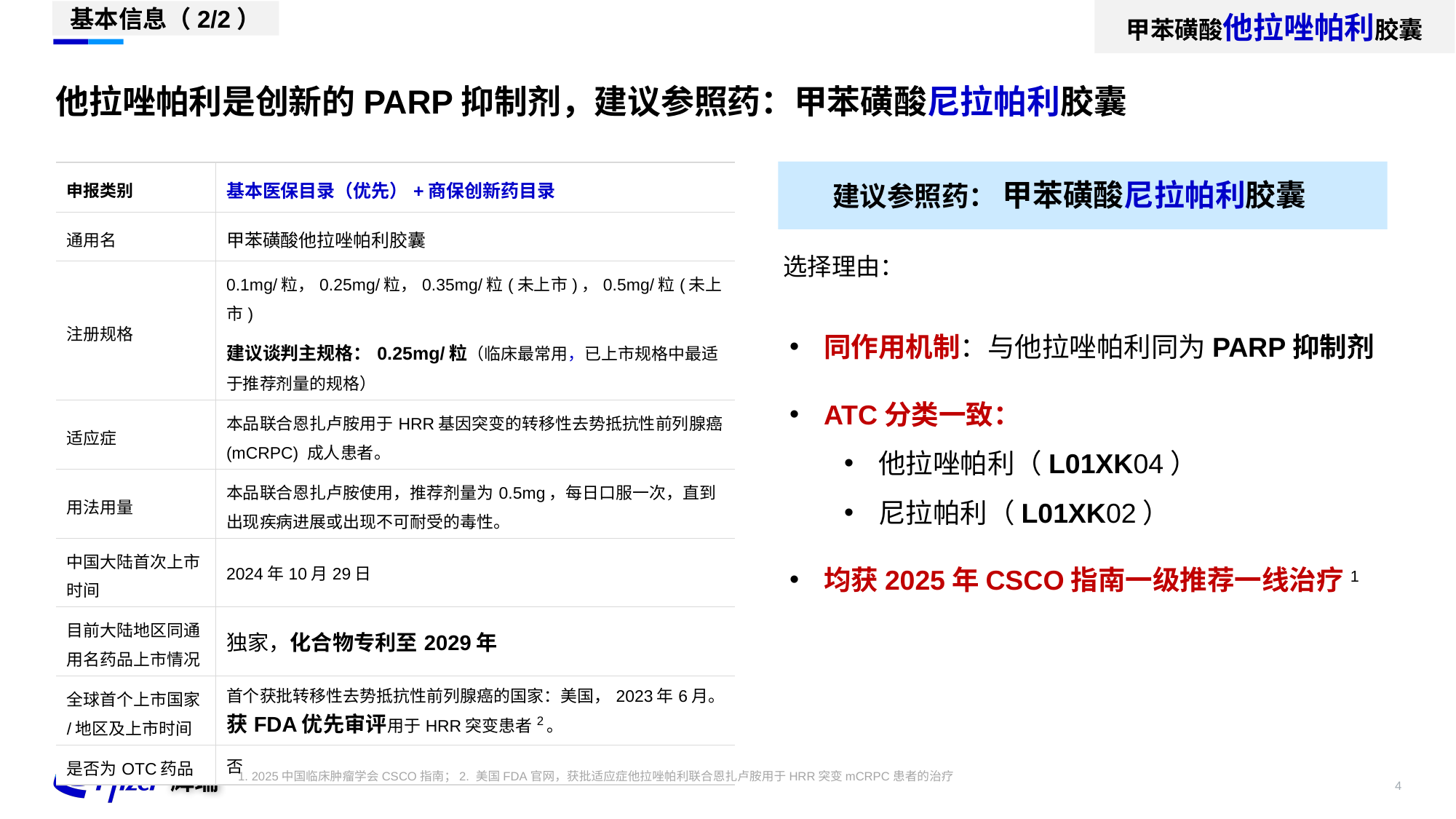

甲苯磺酸他拉唑帕利胶囊
基本信息（2/2）
# 他拉唑帕利是创新的PARP抑制剂，建议参照药：甲苯磺酸尼拉帕利胶囊

| 申报类别 | 基本医保目录（优先）+商保创新药目录 |
| --- | --- |
| 通用名 | 甲苯磺酸他拉唑帕利胶囊 |
| 注册规格 | 0.1mg/粒，0.25mg/粒，0.35mg/粒(未上市)，0.5mg/粒(未上市) 建议谈判主规格：0.25mg/粒（临床最常用，已上市规格中最适于推荐剂量的规格） |
| 适应症 | 本品联合恩扎卢胺用于HRR基因突变的转移性去势抵抗性前列腺癌(mCRPC) 成人患者。 |
| 用法用量 | 本品联合恩扎卢胺使用，推荐剂量为0.5mg，每日口服一次，直到出现疾病进展或出现不可耐受的毒性。 |
| 中国大陆首次上市时间 | 2024年10月29日 |
| 目前大陆地区同通用名药品上市情况 | 独家，化合物专利至2029年 |
| 全球首个上市国家/地区及上市时间 | 首个获批转移性去势抵抗性前列腺癌的国家：美国，2023年6月。 获FDA优先审评用于HRR突变患者2。 |
| 是否为OTC药品 | 否 |
建议参照药： 甲苯磺酸尼拉帕利胶囊
选择理由：
同作用机制：与他拉唑帕利同为PARP抑制剂
ATC分类一致：
他拉唑帕利（L01XK04）
尼拉帕利（L01XK02）
均获2025年CSCO指南一级推荐一线治疗1
1. 2025中国临床肿瘤学会CSCO指南；2. 美国FDA官网，获批适应症他拉唑帕利联合恩扎卢胺用于HRR突变mCRPC患者的治疗